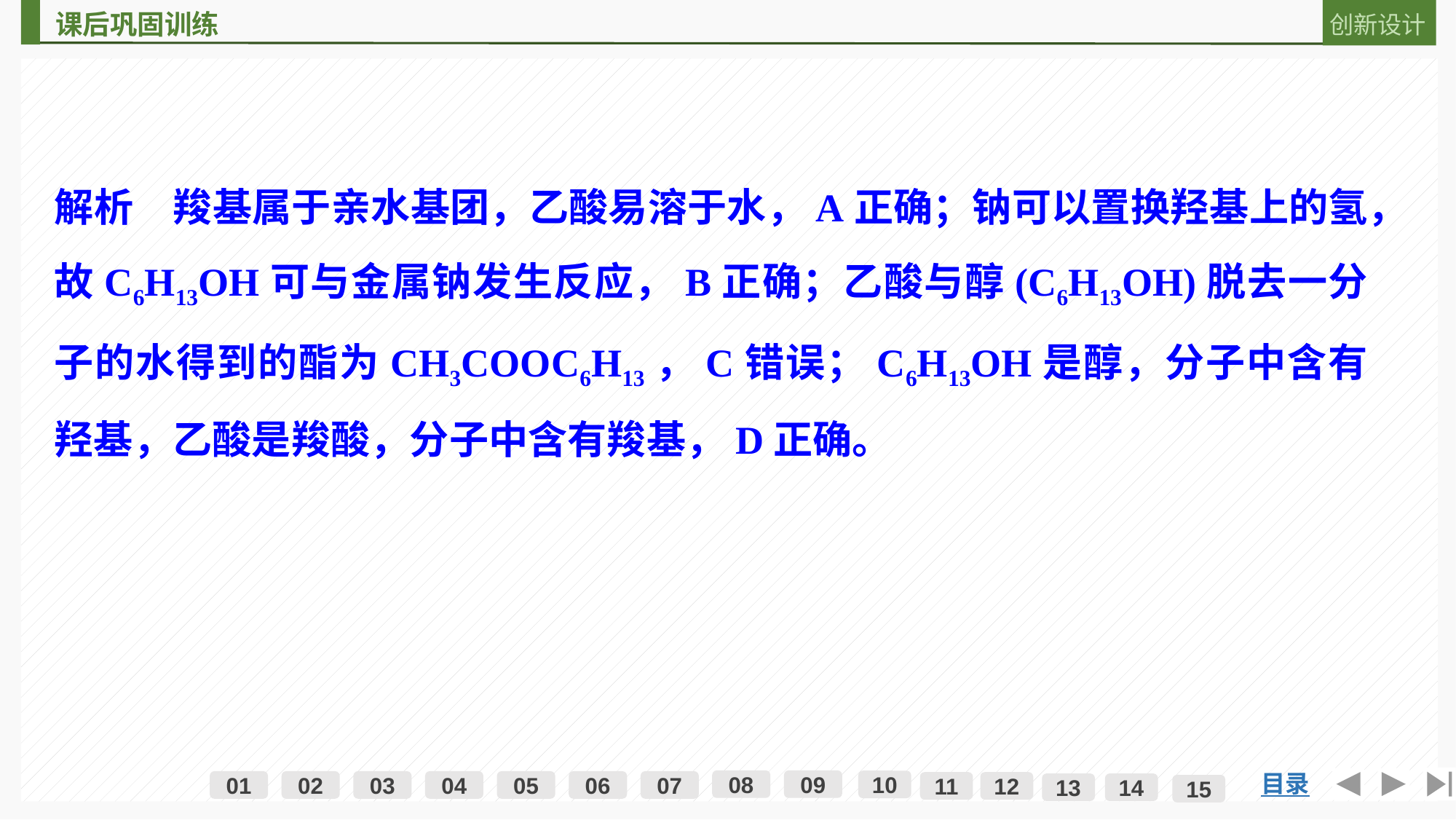

解析　羧基属于亲水基团，乙酸易溶于水，A正确；钠可以置换羟基上的氢，故C6H13OH可与金属钠发生反应，B正确；乙酸与醇(C6H13OH)脱去一分子的水得到的酯为CH3COOC6H13，C错误；C6H13OH是醇，分子中含有羟基，乙酸是羧酸，分子中含有羧基，D正确。